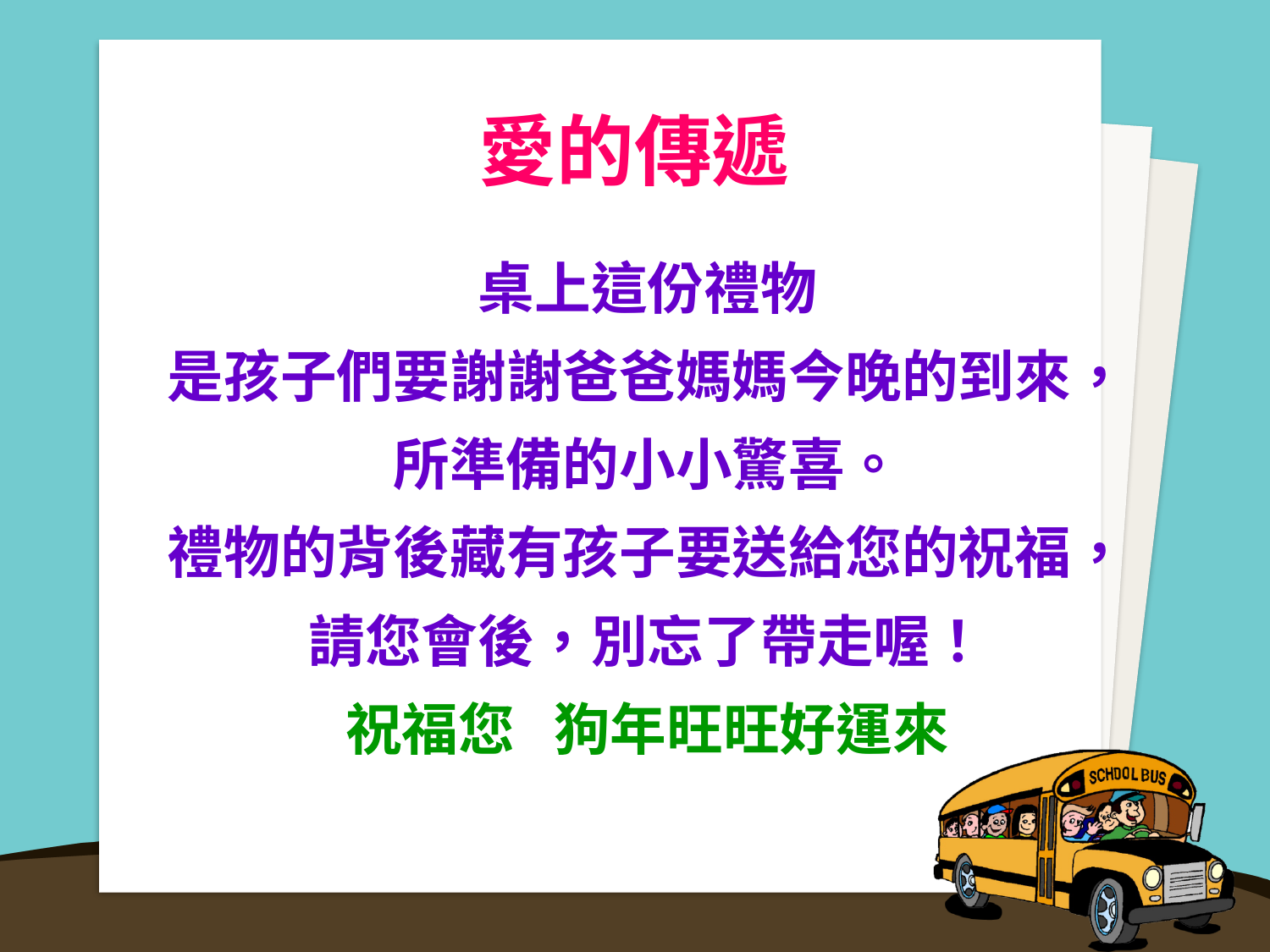

愛的傳遞
桌上這份禮物
是孩子們要謝謝爸爸媽媽今晚的到來，
所準備的小小驚喜。
禮物的背後藏有孩子要送給您的祝福，
請您會後，別忘了帶走喔！
祝福您   狗年旺旺好運來